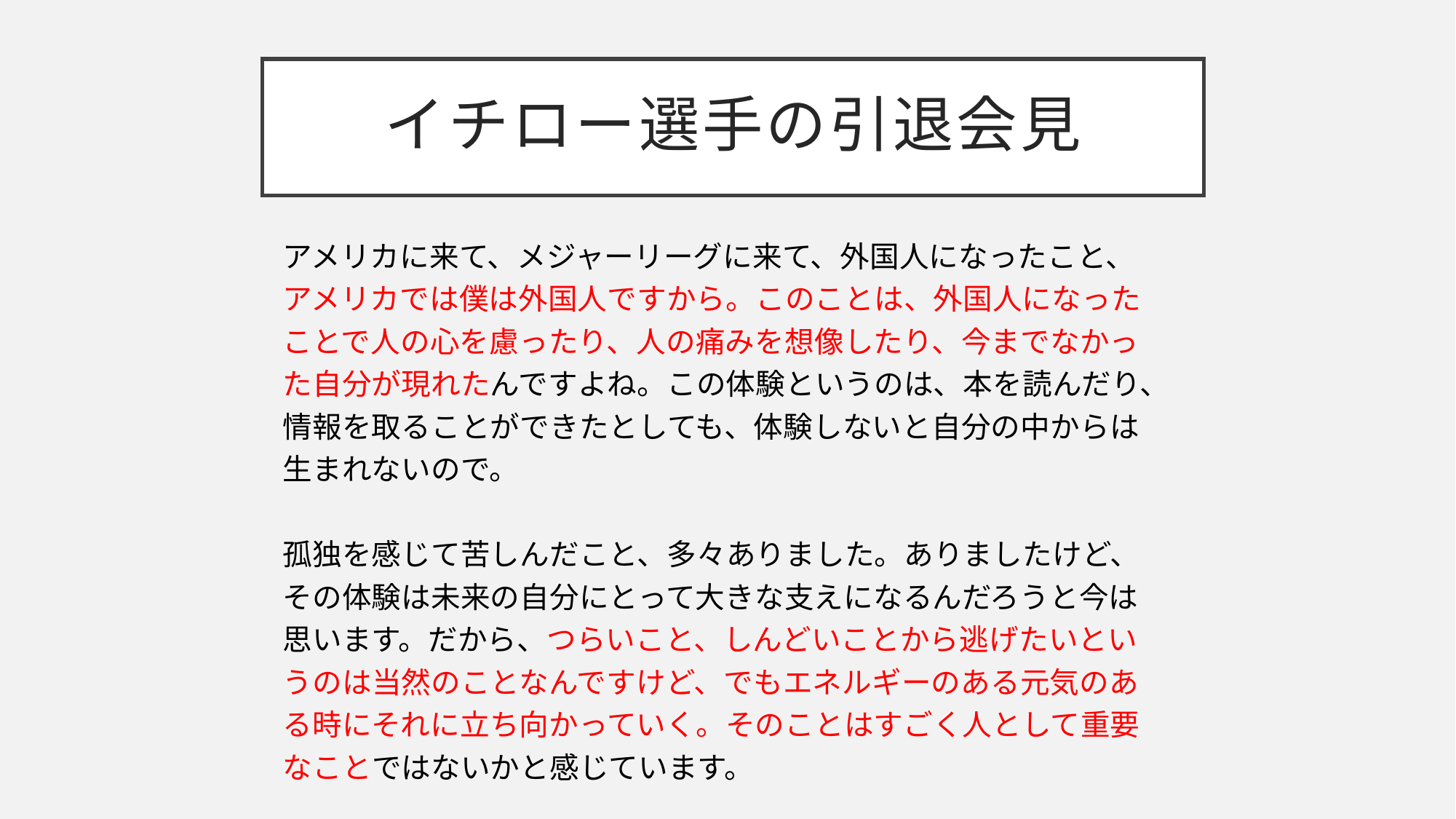

# イチロー選手の引退会見
アメリカに来て、メジャーリーグに来て、外国人になったこと、アメリカでは僕は外国人ですから。このことは、外国人になったことで人の心を慮ったり、人の痛みを想像したり、今までなかった自分が現れたんですよね。この体験というのは、本を読んだり、情報を取ることができたとしても、体験しないと自分の中からは生まれないので。
孤独を感じて苦しんだこと、多々ありました。ありましたけど、その体験は未来の自分にとって大きな支えになるんだろうと今は思います。だから、つらいこと、しんどいことから逃げたいというのは当然のことなんですけど、でもエネルギーのある元気のある時にそれに立ち向かっていく。そのことはすごく人として重要なことではないかと感じています。